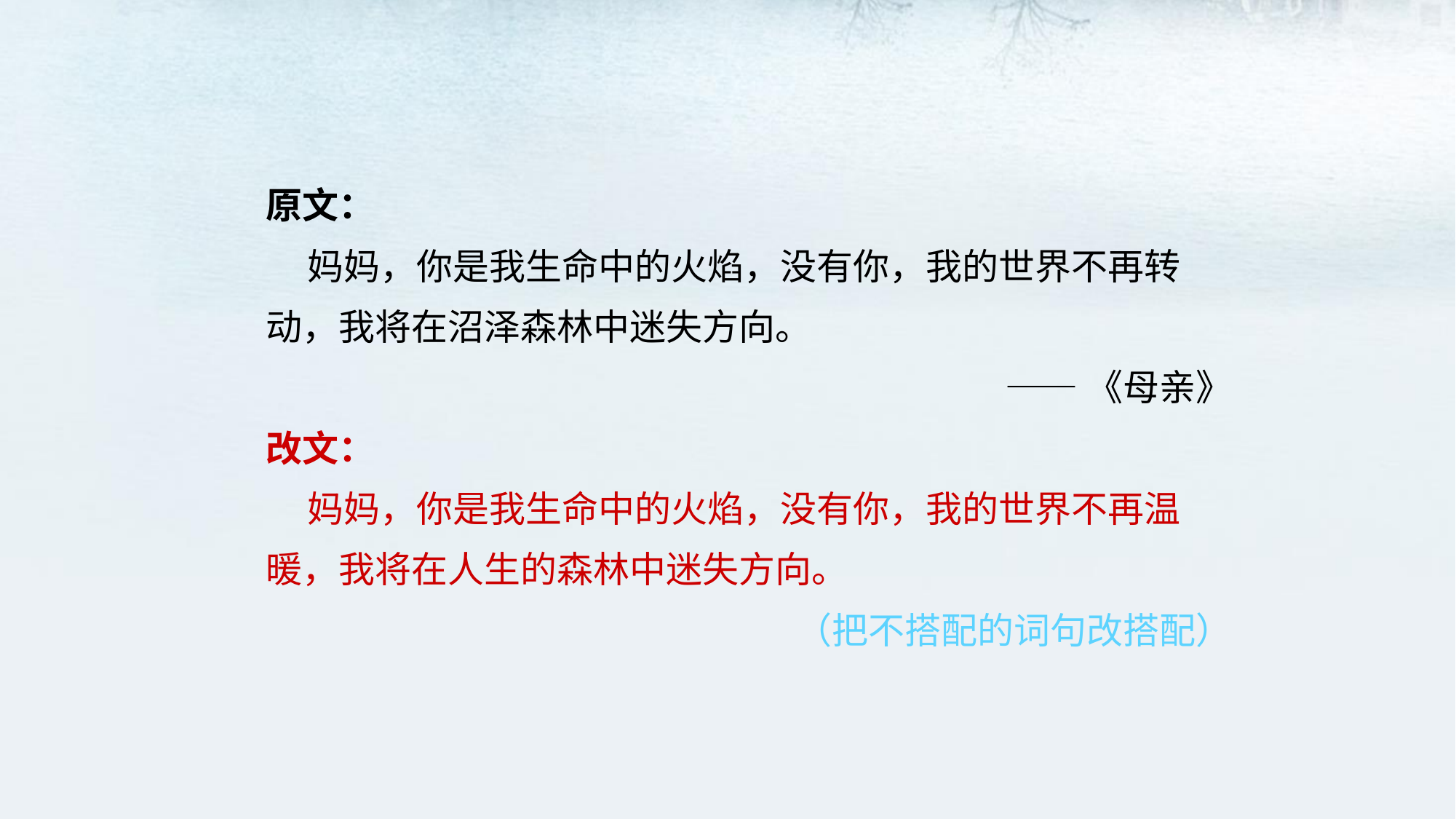

原文：
    妈妈，你是我生命中的火焰，没有你，我的世界不再转动，我将在沼泽森林中迷失方向。
——《母亲》
改文：
    妈妈，你是我生命中的火焰，没有你，我的世界不再温暖，我将在人生的森林中迷失方向。
（把不搭配的词句改搭配）